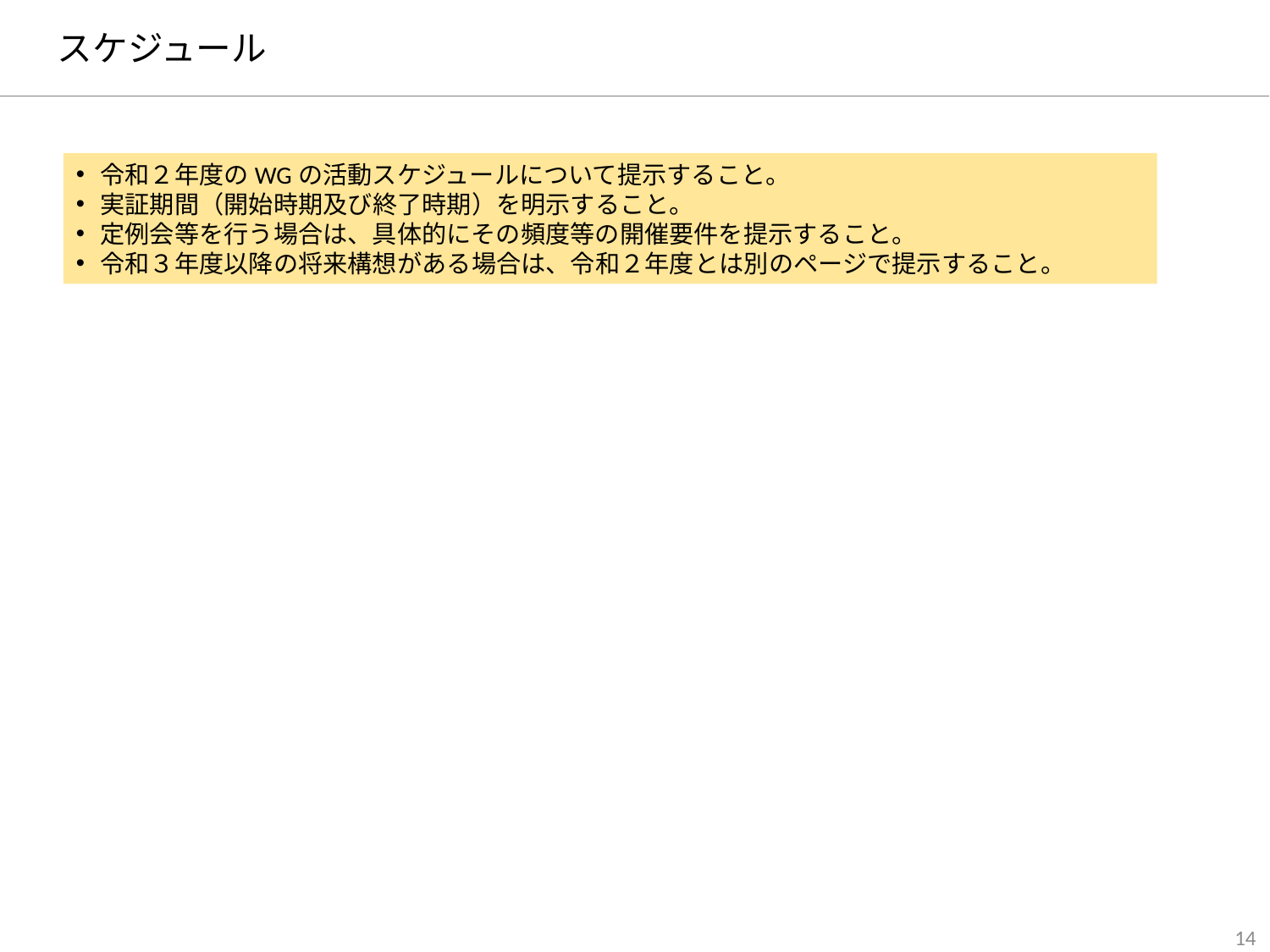

# スケジュール
令和２年度のWGの活動スケジュールについて提示すること。
実証期間（開始時期及び終了時期）を明示すること。
定例会等を行う場合は、具体的にその頻度等の開催要件を提示すること。
令和３年度以降の将来構想がある場合は、令和２年度とは別のページで提示すること。
14